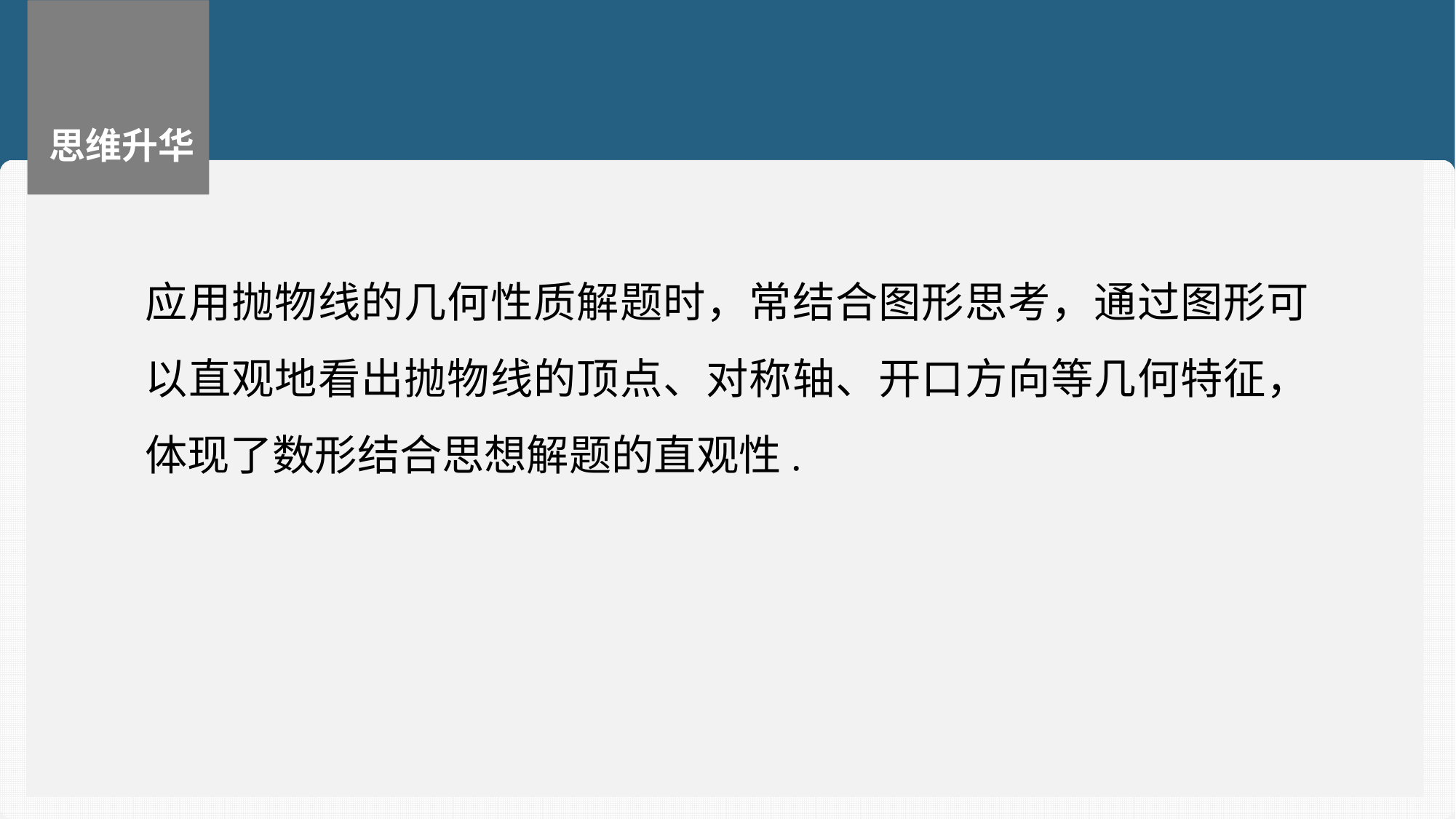

思维升华
应用抛物线的几何性质解题时，常结合图形思考，通过图形可以直观地看出抛物线的顶点、对称轴、开口方向等几何特征，体现了数形结合思想解题的直观性.